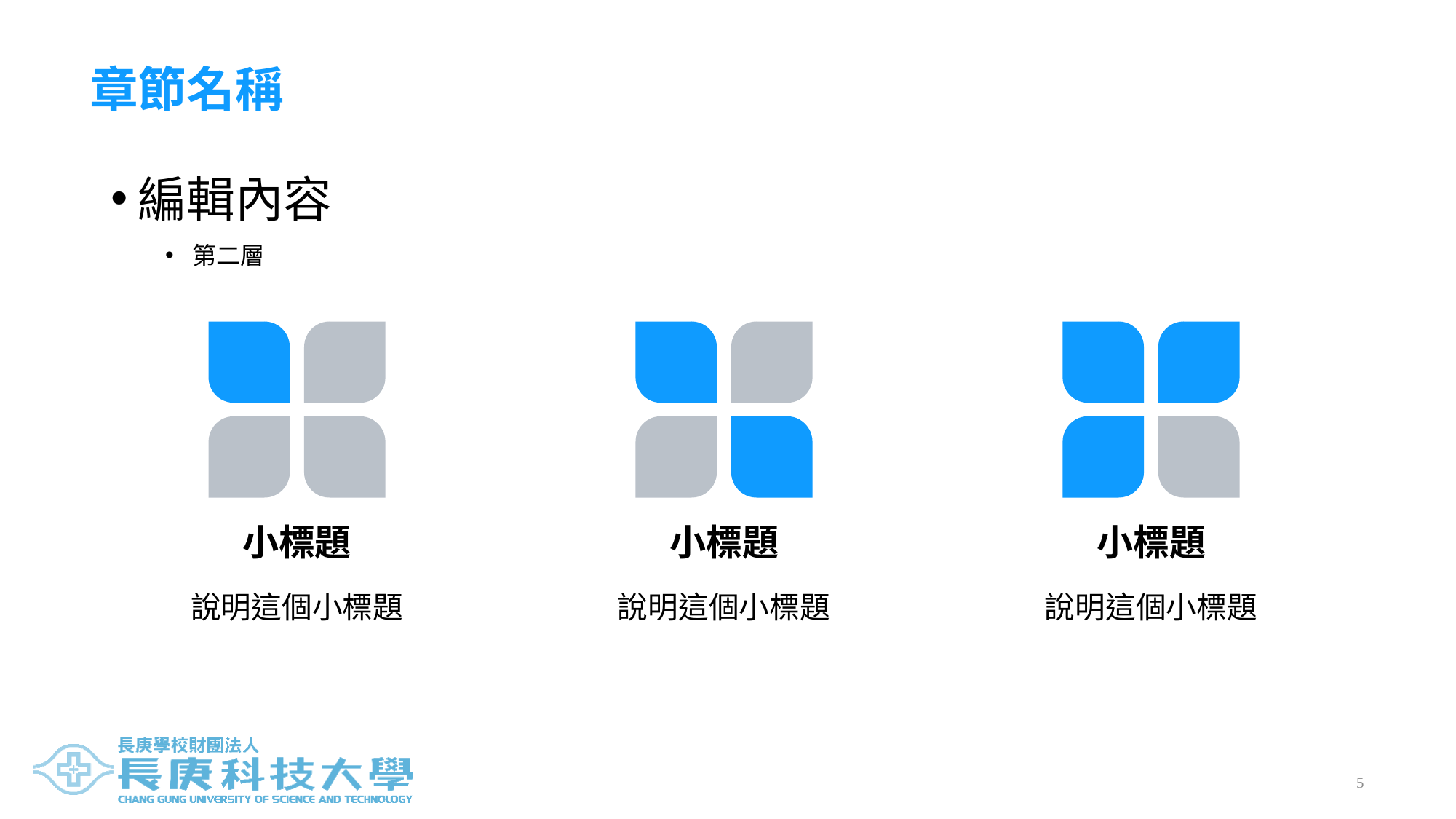

# 章節名稱
編輯內容
第二層

小標題
說明這個小標題

小標題
說明這個小標題

小標題
說明這個小標題

5